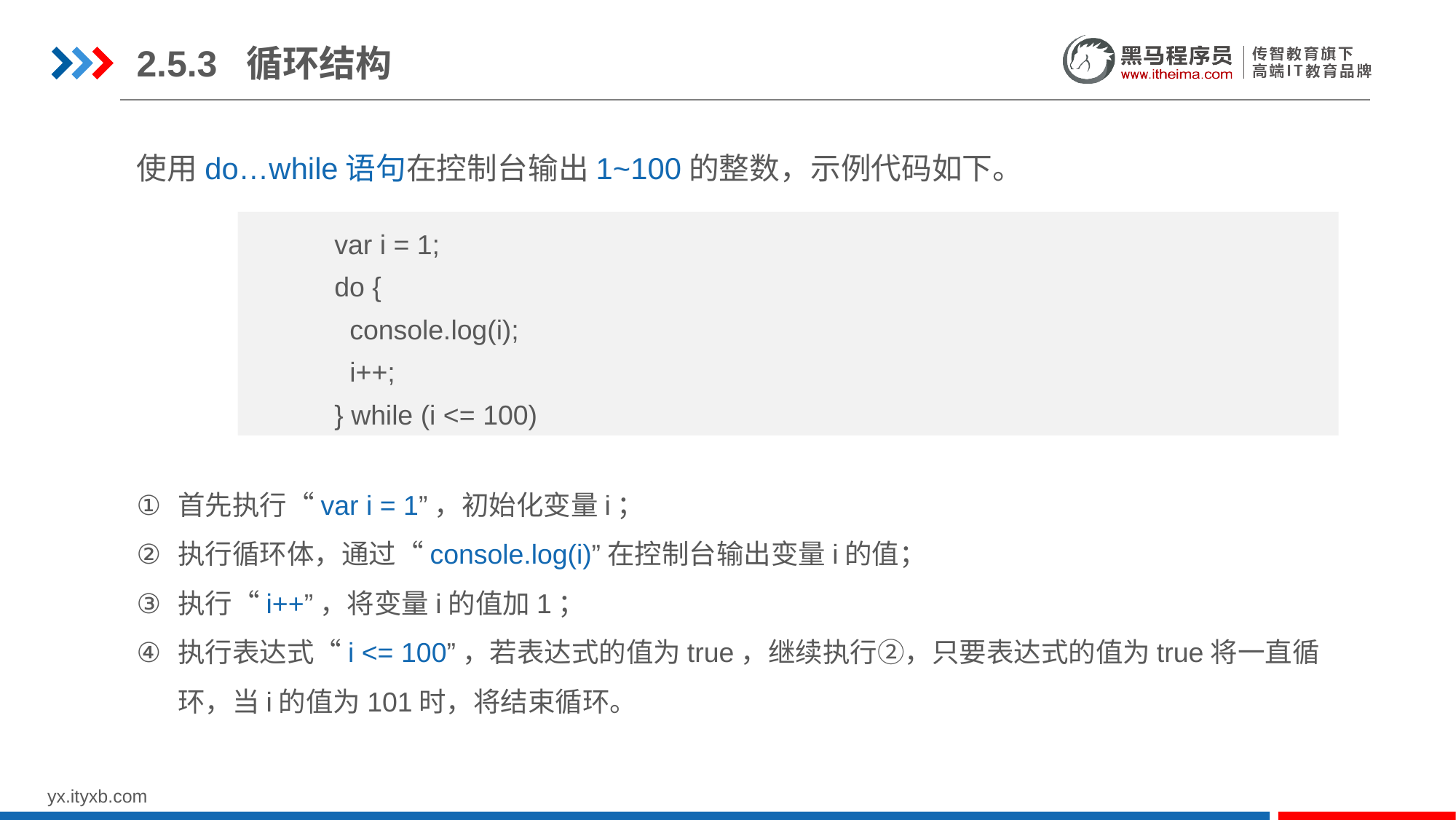

2.5.3  循环结构
使用do…while语句在控制台输出1~100的整数，示例代码如下。
var i = 1;
do {
  console.log(i);
  i++;
} while (i <= 100)

首先执行“var i = 1”，初始化变量i；
执行循环体，通过“console.log(i)”在控制台输出变量i的值；
执行“i++”，将变量i的值加1；
执行表达式“i <= 100”，若表达式的值为true，继续执行②，只要表达式的值为true将一直循环，当i的值为101时，将结束循环。